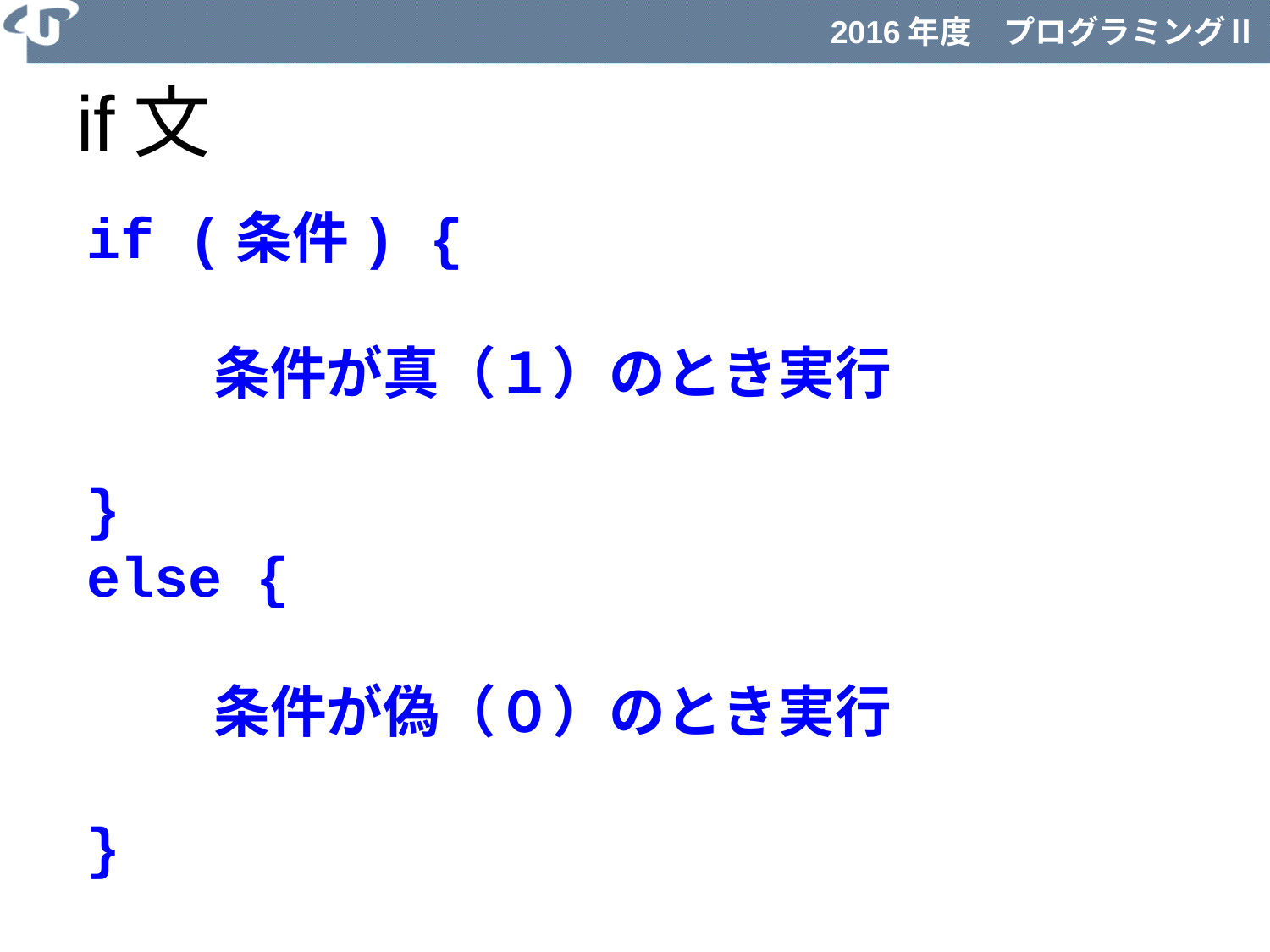

# if文
if (条件) {

	条件が真（１）のとき実行

}
else {

	条件が偽（０）のとき実行

}